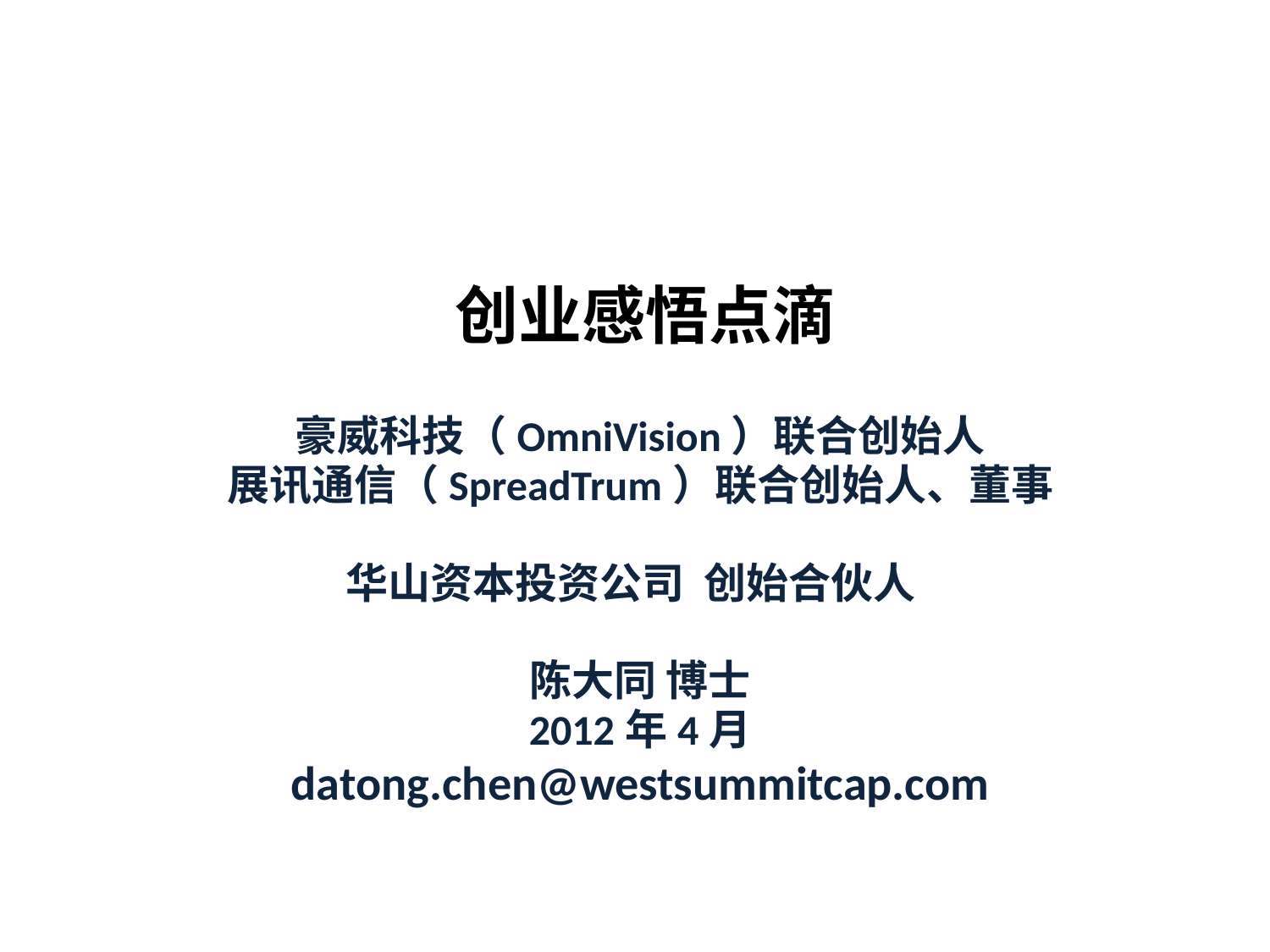

# 创业感悟点滴
豪威科技（OmniVision）联合创始人
展讯通信（SpreadTrum）联合创始人、董事

华山资本投资公司  创始合伙人

陈大同 博士
2012年4月
datong.chen@westsummitcap.com